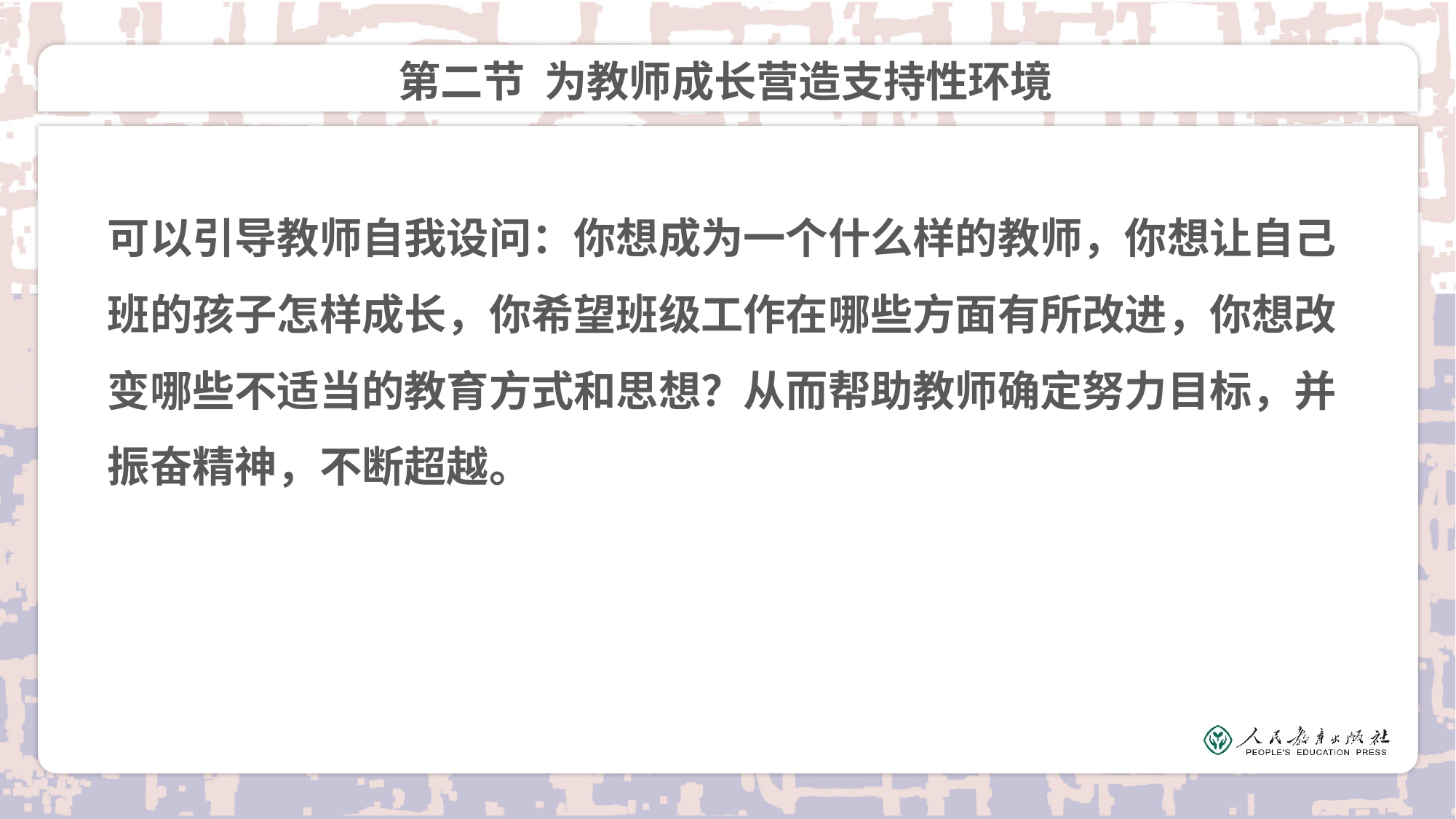

# 第二节  为教师成长营造支持性环境
可以引导教师自我设问：你想成为一个什么样的教师，你想让自己班的孩子怎样成长，你希望班级工作在哪些方面有所改进，你想改变哪些不适当的教育方式和思想？从而帮助教师确定努力目标，并振奋精神，不断超越。